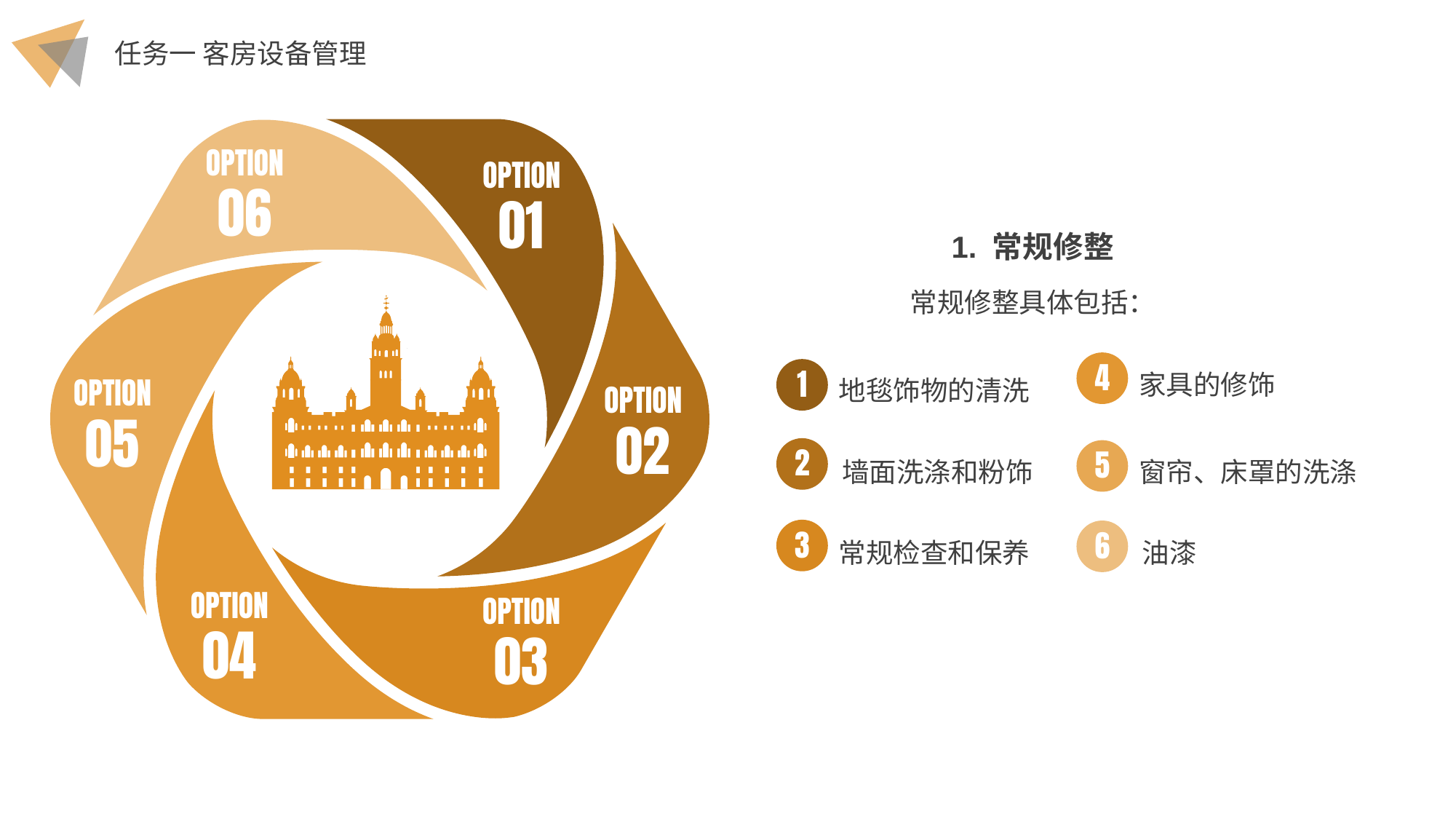

OPTION
06
OPTION
01
OPTION
05
OPTION
02
OPTION
04
OPTION
03
1. 常规修整
常规修整具体包括：

4
家具的修饰
地毯饰物的清洗
1
2
墙面洗涤和粉饰
5
窗帘、床罩的洗涤
3
常规检查和保养
6
油漆